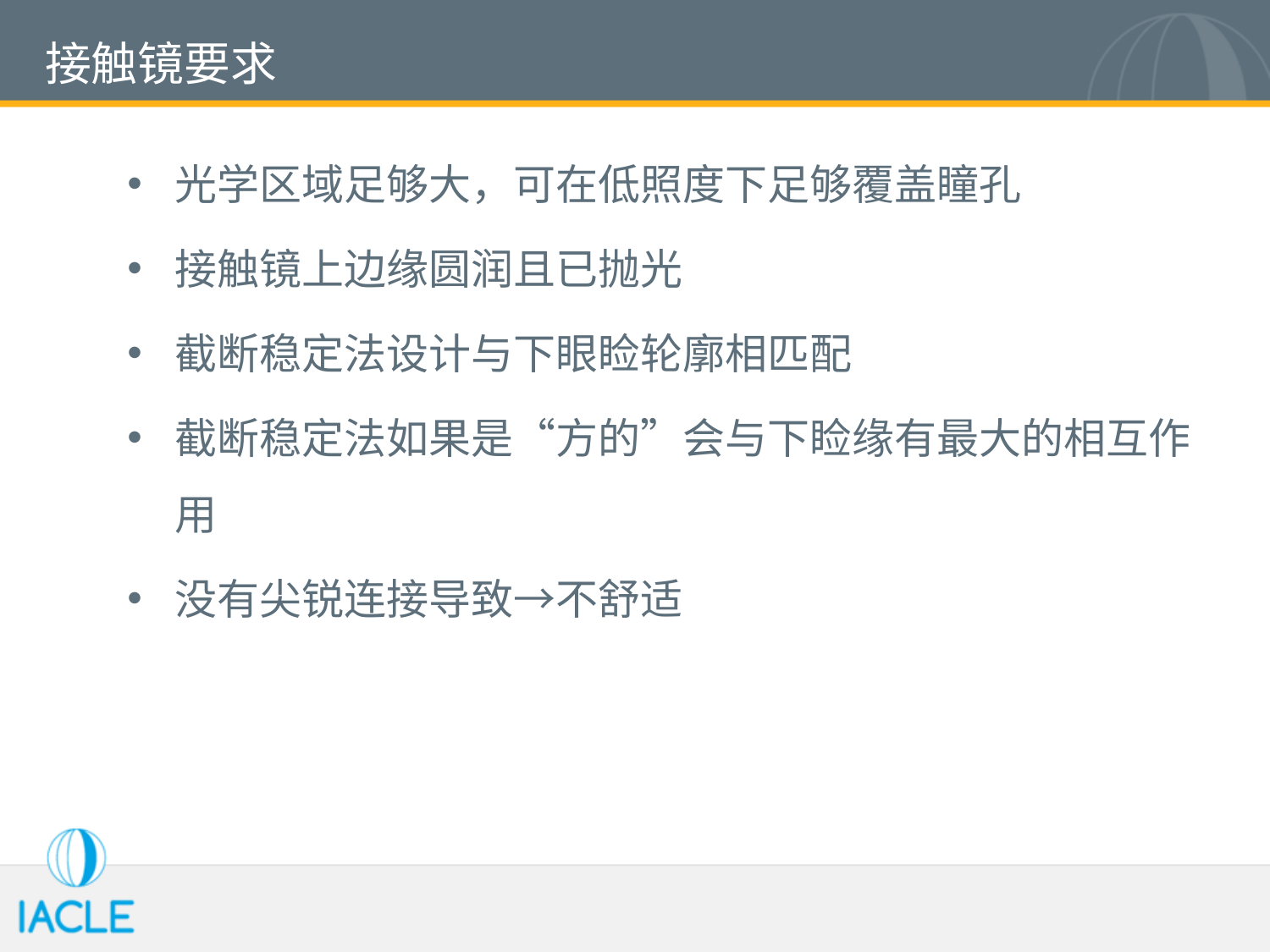

# 接触镜要求
光学区域足够大，可在低照度下足够覆盖瞳孔
接触镜上边缘圆润且已抛光
截断稳定法设计与下眼睑轮廓相匹配
截断稳定法如果是“方的”会与下睑缘有最大的相互作用
没有尖锐连接导致→不舒适